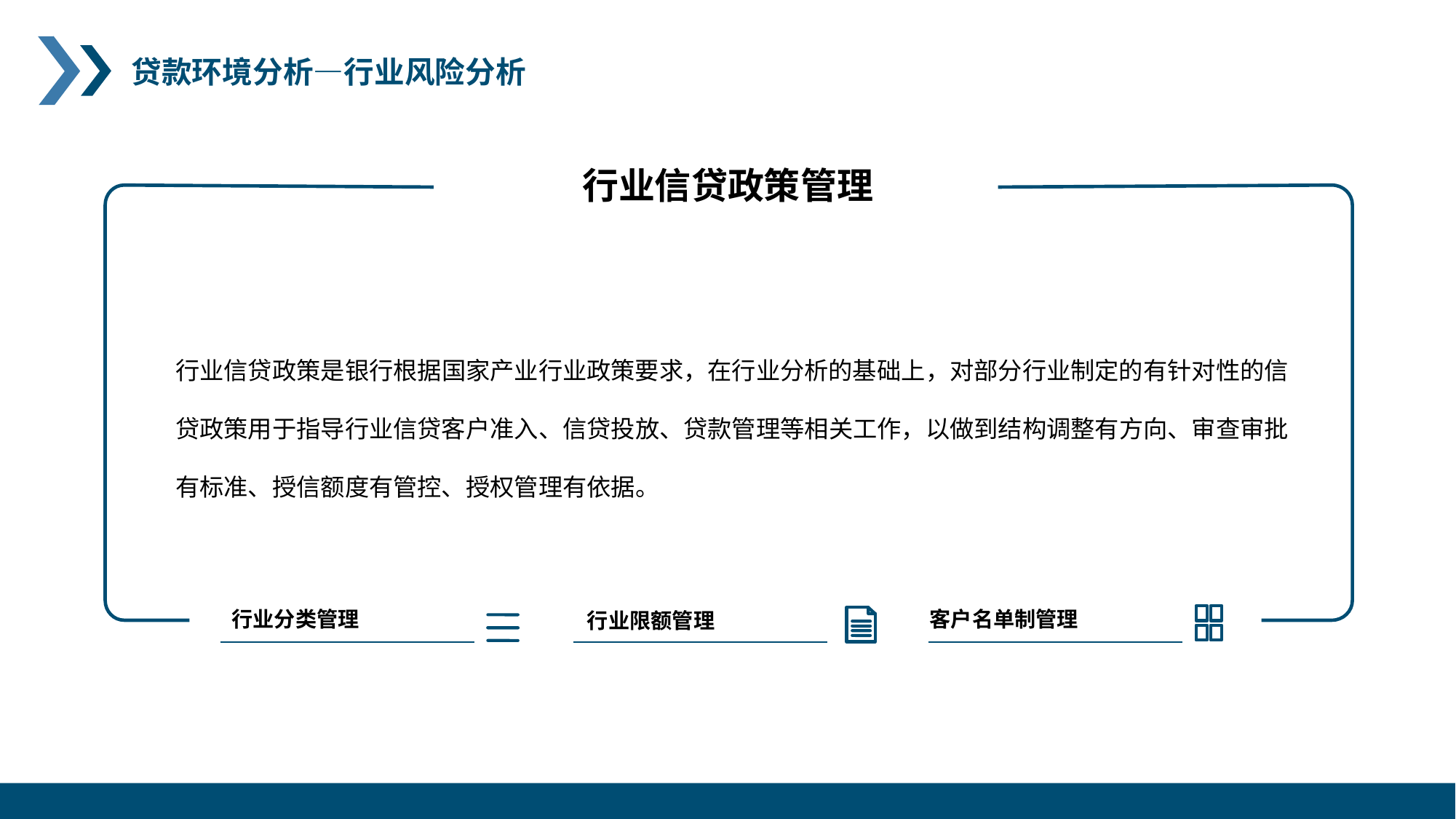

贷款环境分析—行业风险分析

行业信贷政策管理

行业信贷政策是银行根据国家产业行业政策要求，在行业分析的基础上，对部分行业制定的有针对性的信贷政策用于指导行业信贷客户准入、信贷投放、贷款管理等相关工作，以做到结构调整有方向、审查审批有标准、授信额度有管控、授权管理有依据。
行业分类管理
客户名单制管理
行业限额管理